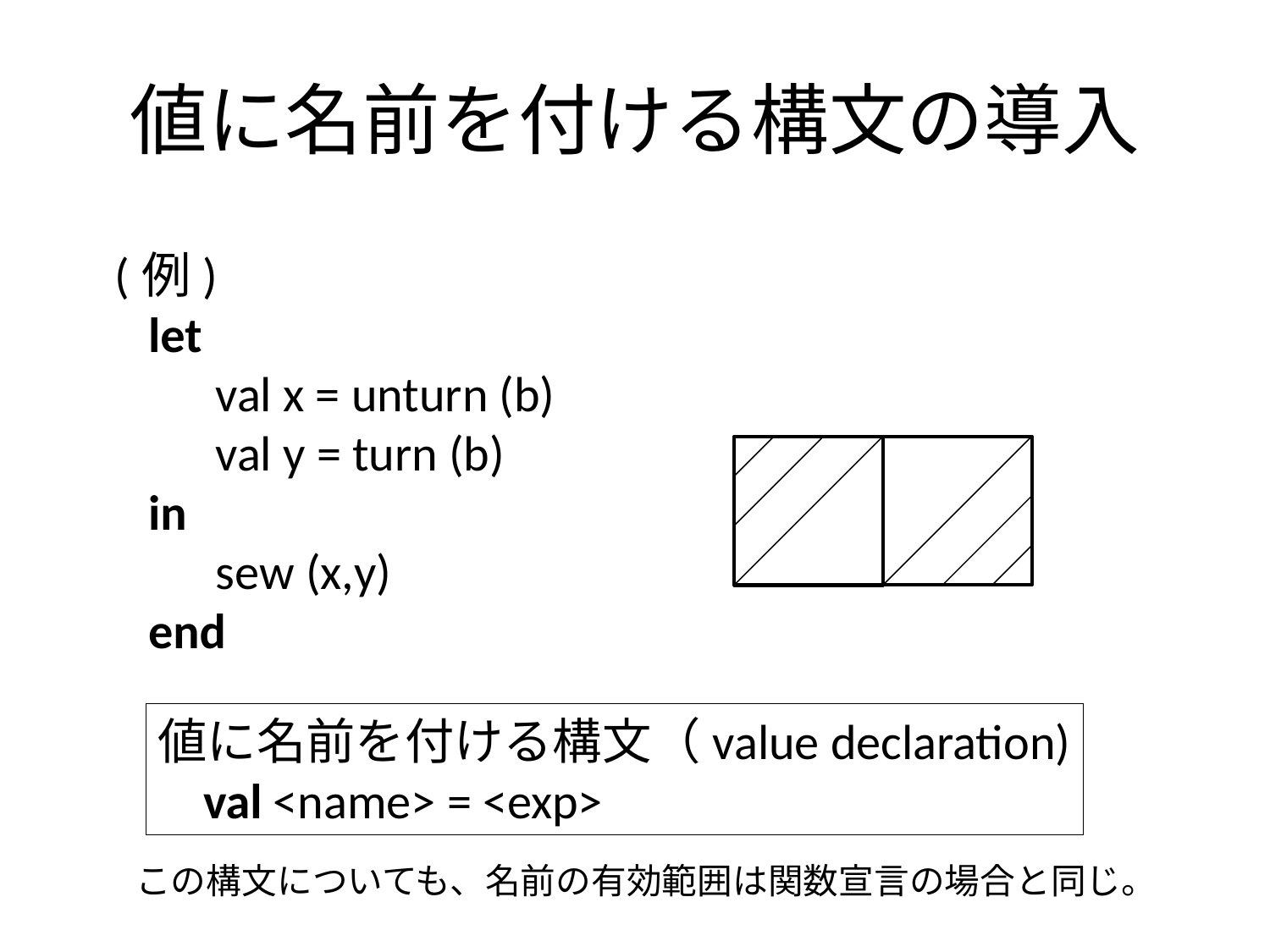

# 値に名前を付ける構文の導入
(例)
   let
         val x = unturn (b)
         val y = turn (b)
   in
         sew (x,y)
   end

値に名前を付ける構文（value declaration)
    val <name> = <exp>
この構文についても、名前の有効範囲は関数宣言の場合と同じ。